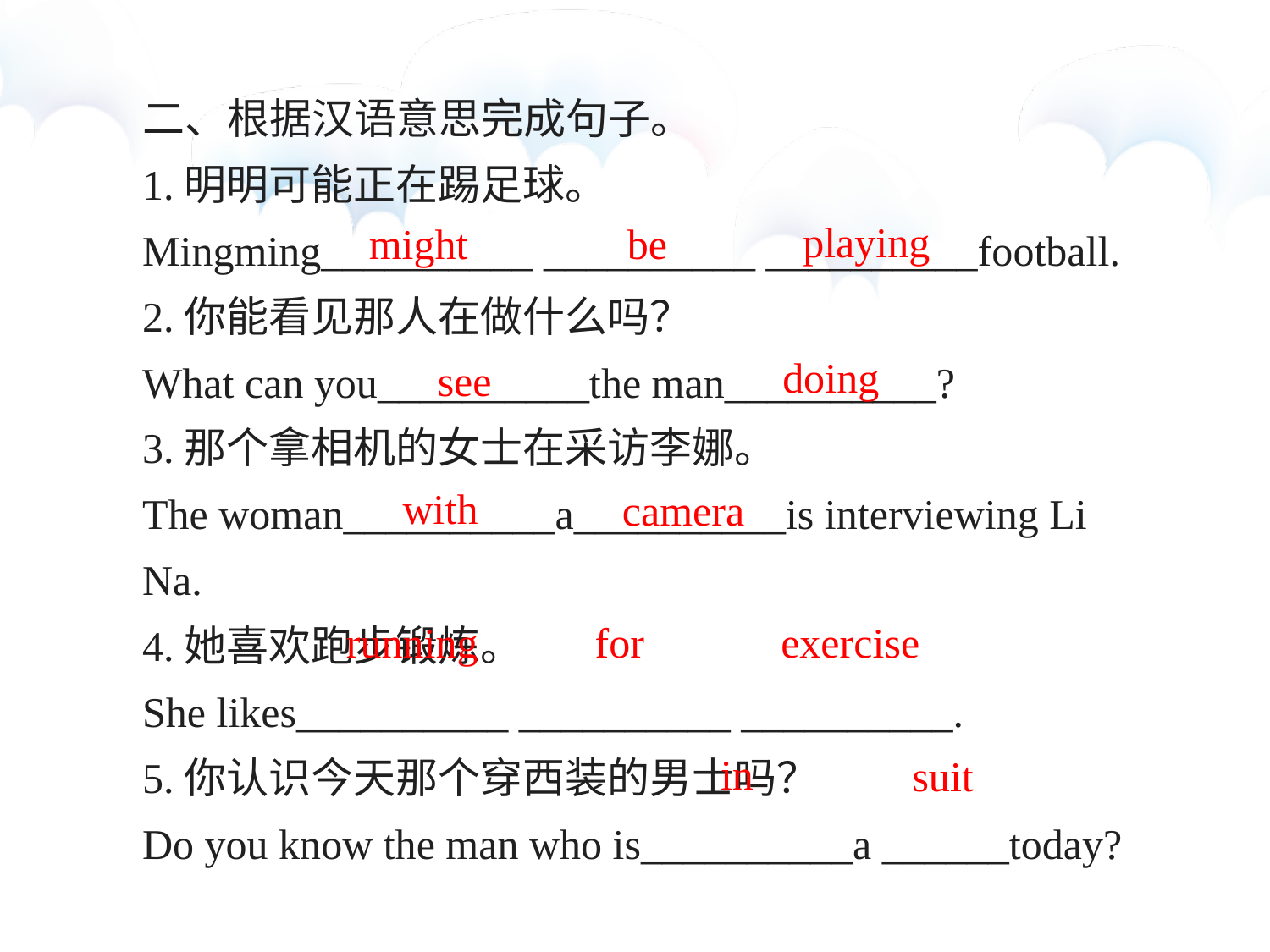

二、根据汉语意思完成句子。
1.明明可能正在踢足球。
Mingming__________ __________ __________football.
2.你能看见那人在做什么吗？
What can you__________the man__________?
3.那个拿相机的女士在采访李娜。
The woman__________a__________is interviewing Li Na.
4.她喜欢跑步锻炼。
She likes__________ __________ __________.
5.你认识今天那个穿西装的男士吗？
Do you know the man who is__________a ______today?
playing
be
might
doing
see
with
camera
exercise
for
running
in
suit